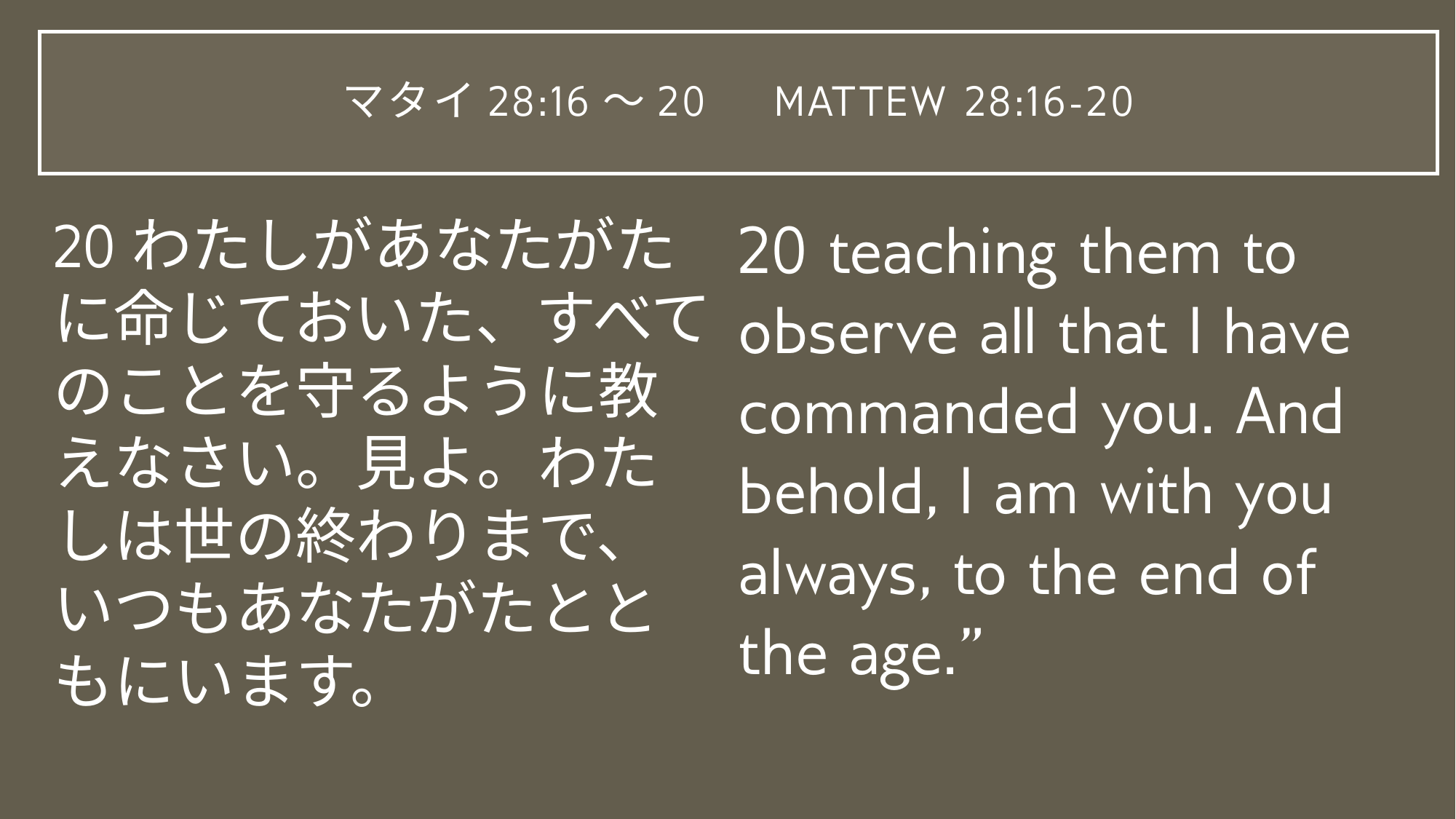

# マタイ28:16～20　Mattew 28:16-20
20わたしがあなたがたに命じておいた、すべてのことを守るように教えなさい。見よ。わたしは世の終わりまで、いつもあなたがたとともにいます。
20 teaching them to observe all that I have commanded you. And behold, I am with you always, to the end of the age.”